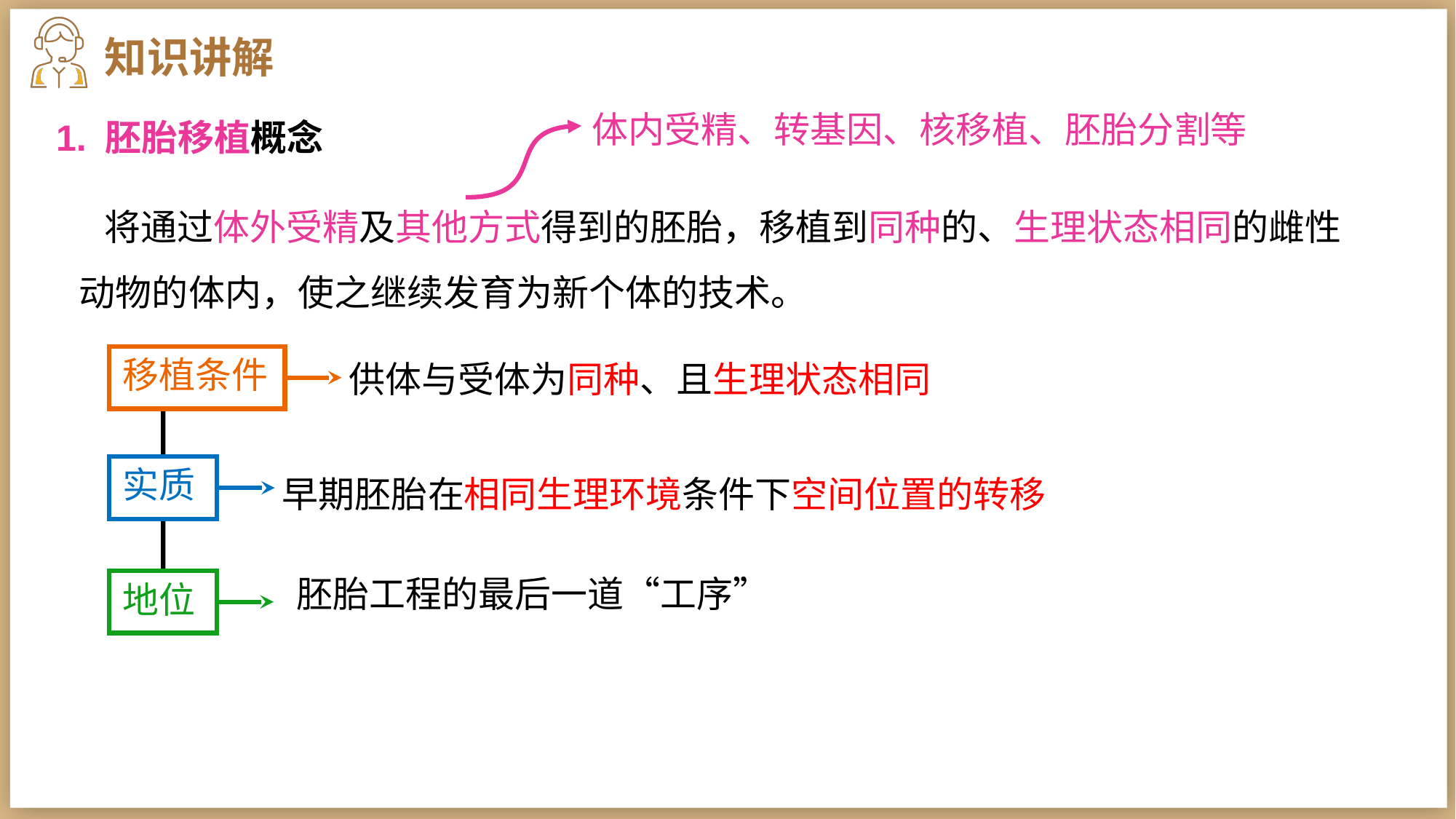

体内受精、转基因、核移植、胚胎分割等
1. 胚胎移植概念
  将通过体外受精及其他方式得到的胚胎，移植到同种的、生理状态相同的雌性动物的体内，使之继续发育为新个体的技术。

移植条件
供体与受体为同种、且生理状态相同
实质
早期胚胎在相同生理环境条件下空间位置的转移

胚胎工程的最后一道“工序”
地位